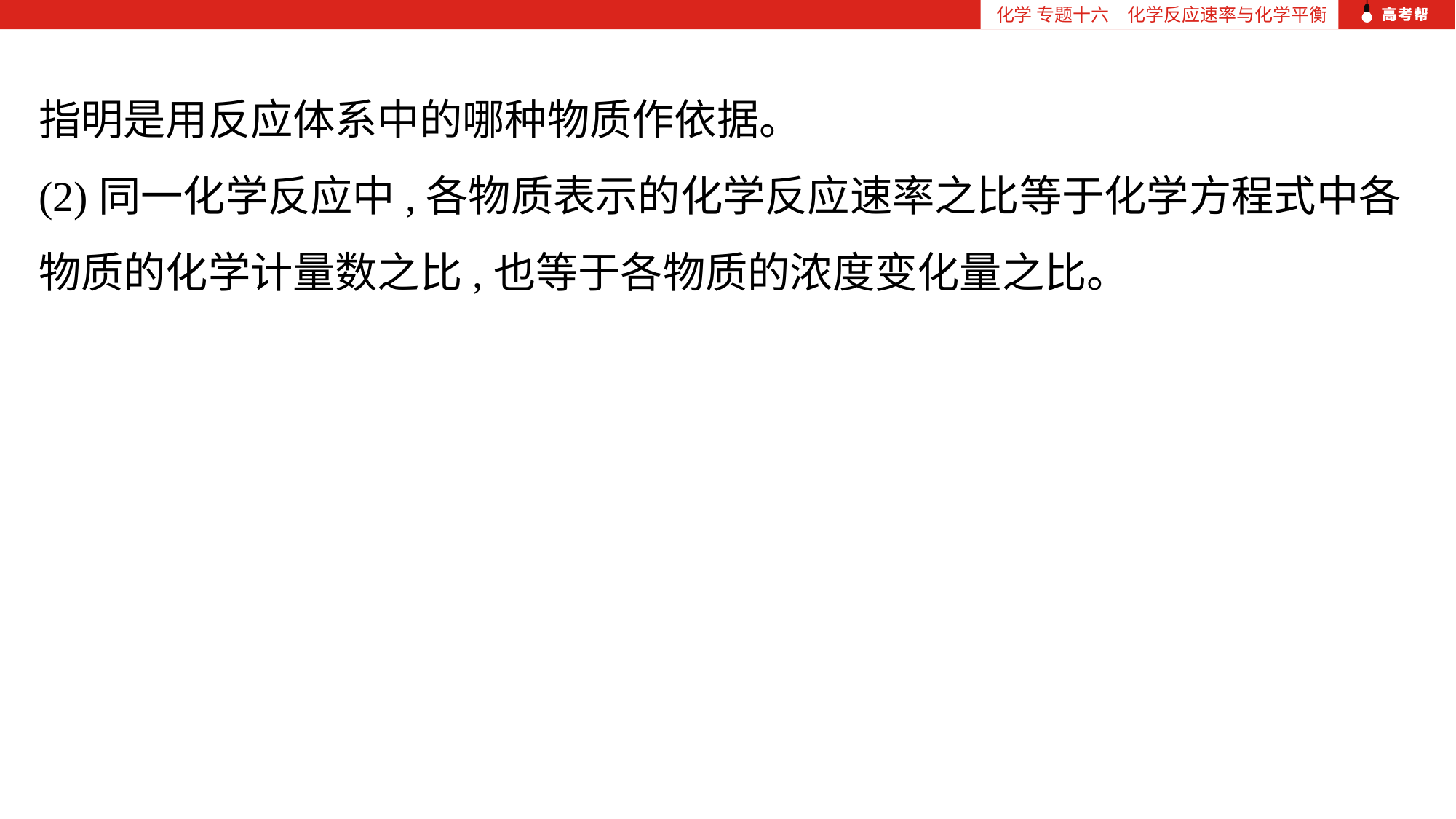

化学 专题十六　化学反应速率与化学平衡
指明是用反应体系中的哪种物质作依据。
(2)同一化学反应中,各物质表示的化学反应速率之比等于化学方程式中各物质的化学计量数之比,也等于各物质的浓度变化量之比。